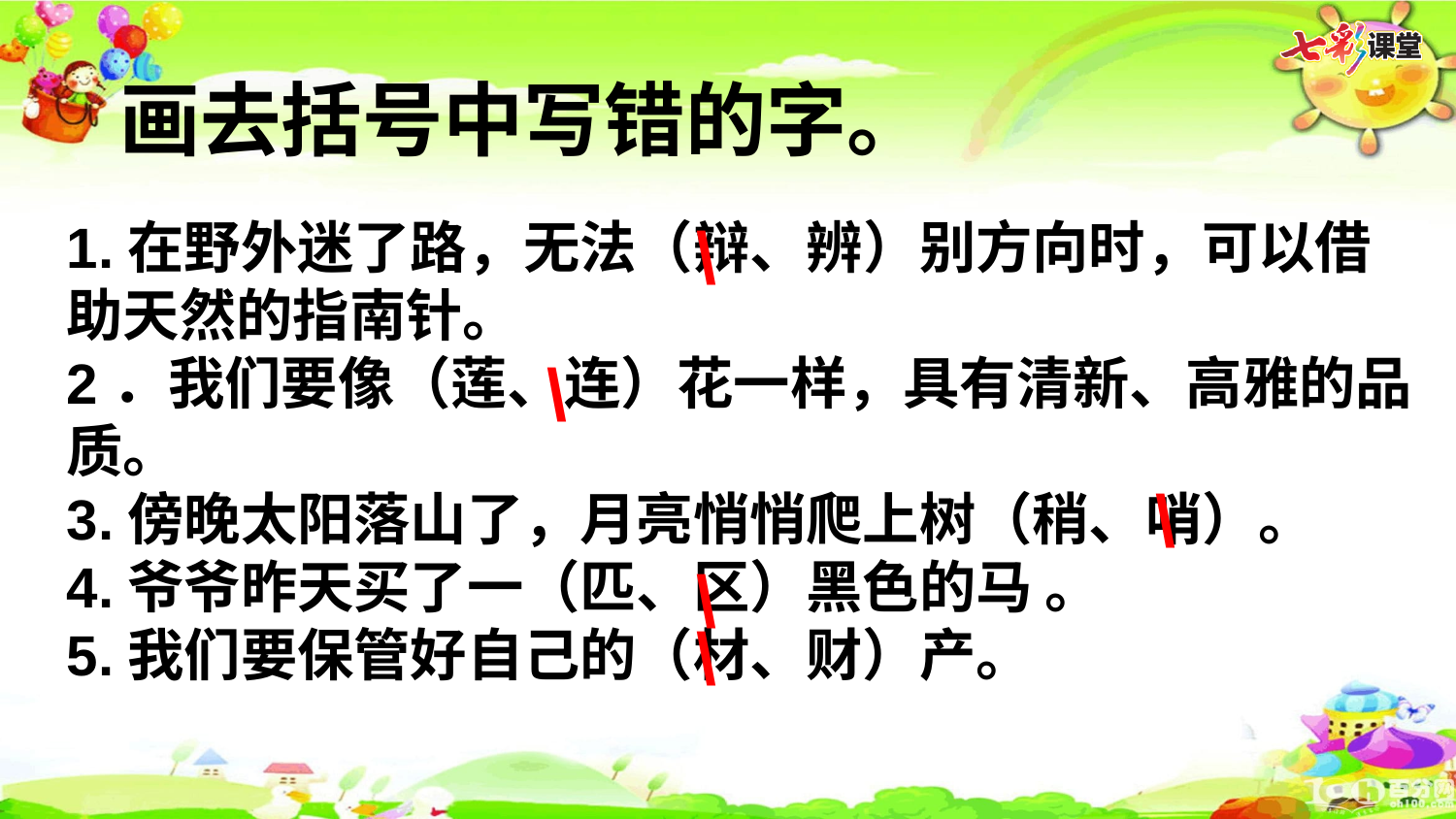

画去括号中写错的字。
\
1.在野外迷了路，无法（辩、辨）别方向时，可以借助天然的指南针。
2．我们要像（莲、连）花一样，具有清新、高雅的品质。
3.傍晚太阳落山了，月亮悄悄爬上树（稍、哨）。
4.爷爷昨天买了一（匹、区）黑色的马 。
5.我们要保管好自己的（材、财）产。

\
\
\
\